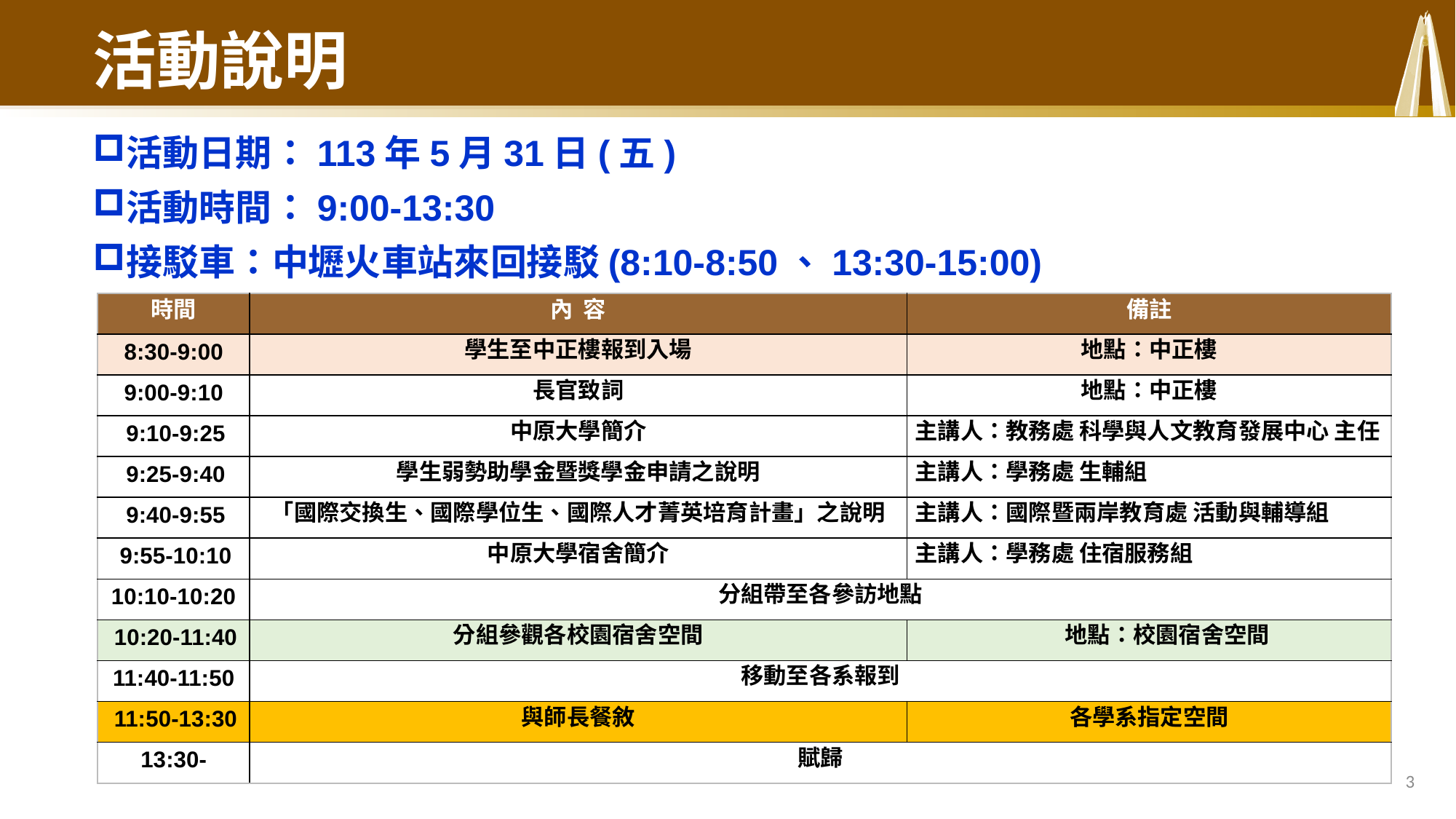

# 活動說明
活動日期：113年5月31日(五)
活動時間：9:00-13:30
接駁車：中壢火車站來回接駁(8:10-8:50、13:30-15:00)
| 時間 | 內 容 | 備註 |
| --- | --- | --- |
| 8:30-9:00 | 學生至中正樓報到入場 | 地點：中正樓 |
| 9:00-9:10 | 長官致詞 | 地點：中正樓 |
| 9:10-9:25 | 中原大學簡介 | 主講人：教務處 科學與人文教育發展中心 主任 |
| 9:25-9:40 | 學生弱勢助學金暨獎學金申請之說明 | 主講人：學務處 生輔組 |
| 9:40-9:55 | 「國際交換生、國際學位生、國際人才菁英培育計畫」之說明 | 主講人：國際暨兩岸教育處 活動與輔導組 |
| 9:55-10:10 | 中原大學宿舍簡介 | 主講人：學務處 住宿服務組 |
| 10:10-10:20 | 分組帶至各參訪地點 |  |
| 10:20-11:40 | 分組參觀各校園宿舍空間 | 地點：校園宿舍空間 |
| 11:40-11:50 | 移動至各系報到 |  |
| 11:50-13:30 | 與師長餐敘 | 各學系指定空間 |
| 13:30- | 賦歸 |  |
3